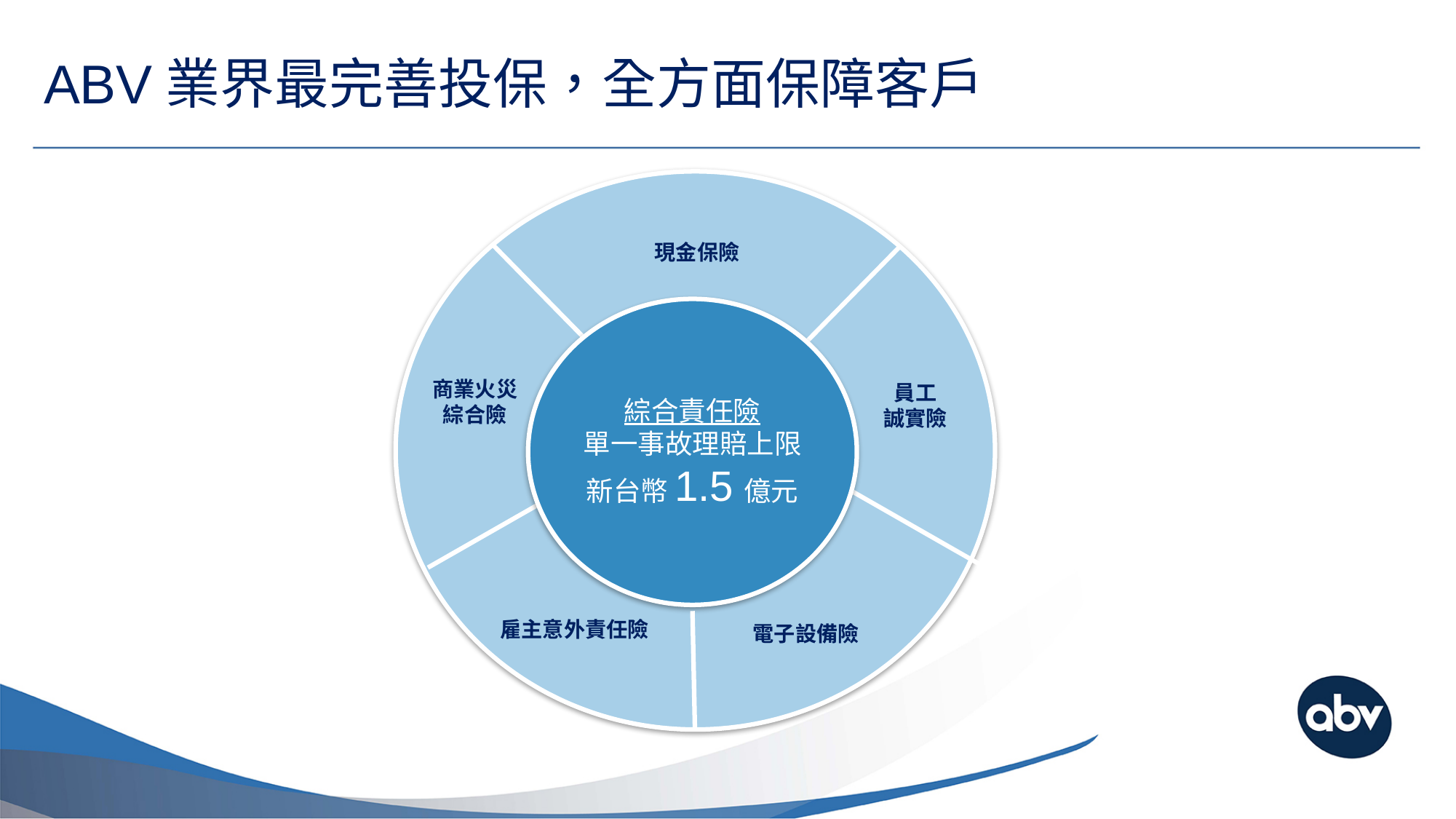

ABV業界最完善投保，全方面保障客戶

現金保險

綜合責任險
單一事故理賠上限
新台幣1.5億元
商業火災
綜合險
員工
誠實險

雇主意外責任險

電子設備險